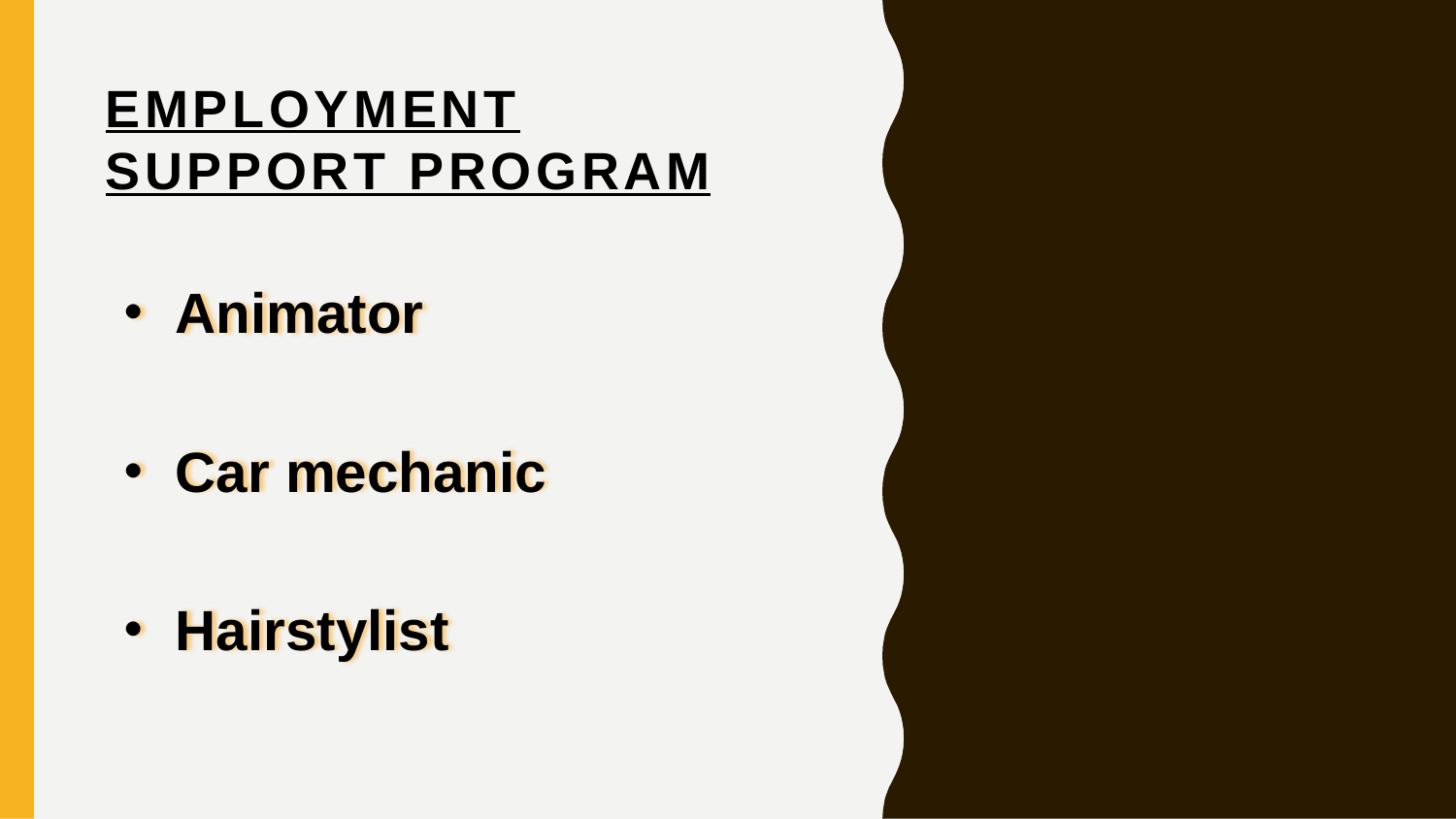

# EMPLOYMENT SUPPORT PROGRAM
・Animator

・Car mechanic

・Hairstylist